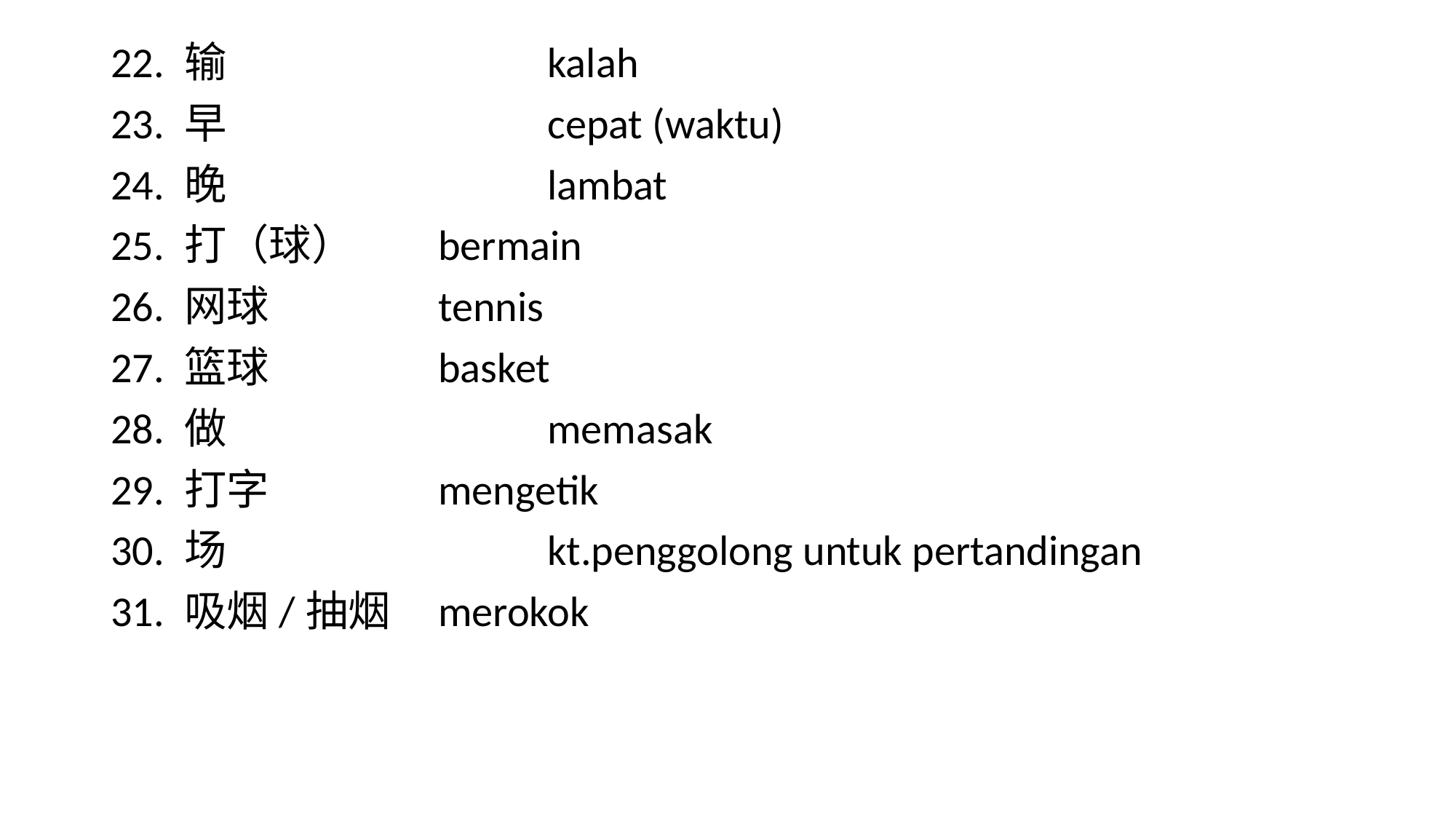

22. 输			kalah
23. 早			cepat (waktu)
24. 晚			lambat
25. 打（球）	bermain
26. 网球		tennis
27. 篮球		basket
28. 做			memasak
29. 打字		mengetik
30. 场			kt.penggolong untuk pertandingan
31. 吸烟/抽烟	merokok